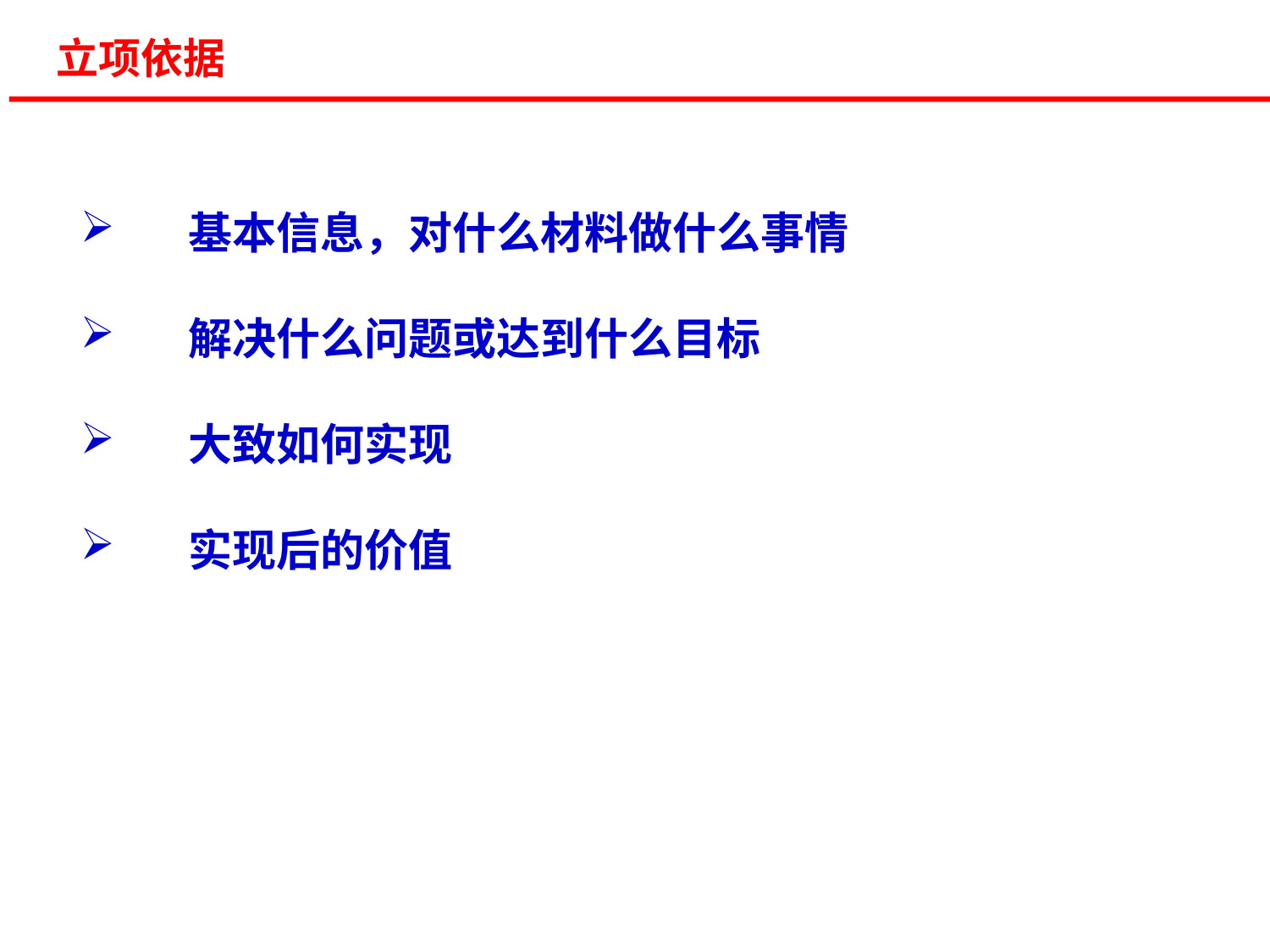

立项依据

     基本信息，对什么材料做什么事情
     解决什么问题或达到什么目标
     大致如何实现
     实现后的价值